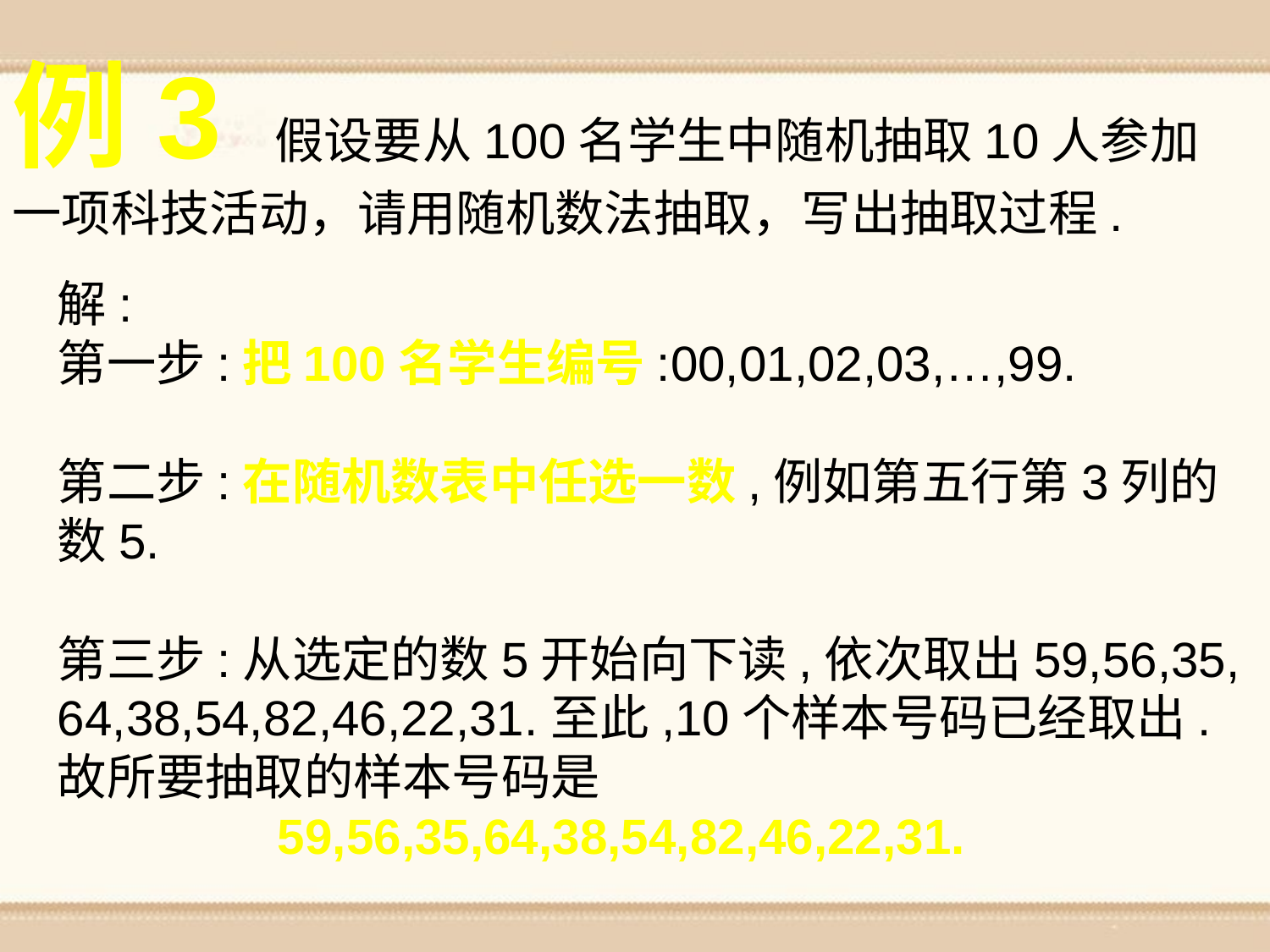

例3   假设要从100名学生中随机抽取10人参加一项科技活动，请用随机数法抽取，写出抽取过程.
解:
第一步:把100名学生编号:00,01,02,03,…,99.

第二步:在随机数表中任选一数,例如第五行第3列的数5.

第三步:从选定的数5开始向下读,依次取出59,56,35,
64,38,54,82,46,22,31.至此,10个样本号码已经取出.故所要抽取的样本号码是
                59,56,35,64,38,54,82,46,22,31.